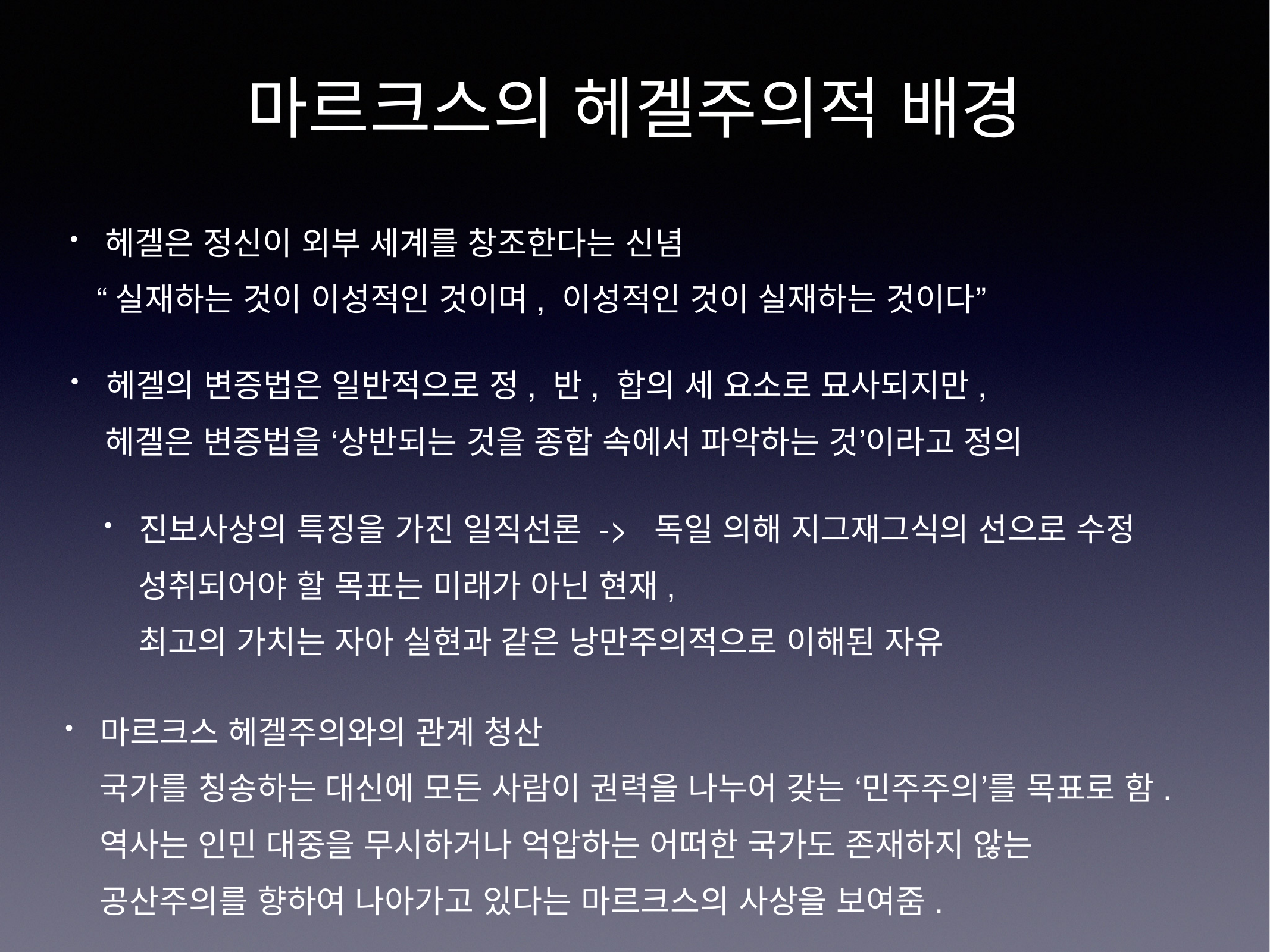

# 마르크스의 헤겔주의적 배경
헤겔은 정신이 외부 세계를 창조한다는 신념
   “실재하는 것이 이성적인 것이며, 이성적인 것이 실재하는 것이다”
헤겔의 변증법은 일반적으로 정, 반, 합의 세 요소로 묘사되지만,
   헤겔은 변증법을 ‘상반되는 것을 종합 속에서 파악하는 것’이라고 정의
진보사상의 특징을 가진 일직선론 ->  독일 의해 지그재그식의 선으로 수정
   성취되어야 할 목표는 미래가 아닌 현재,
   최고의 가치는 자아 실현과 같은 낭만주의적으로 이해된 자유
마르크스 헤겔주의와의 관계 청산
   국가를 칭송하는 대신에 모든 사람이 권력을 나누어 갖는 ‘민주주의’를 목표로 함.
   역사는 인민 대중을 무시하거나 억압하는 어떠한 국가도 존재하지 않는
   공산주의를 향하여 나아가고 있다는 마르크스의 사상을 보여줌.